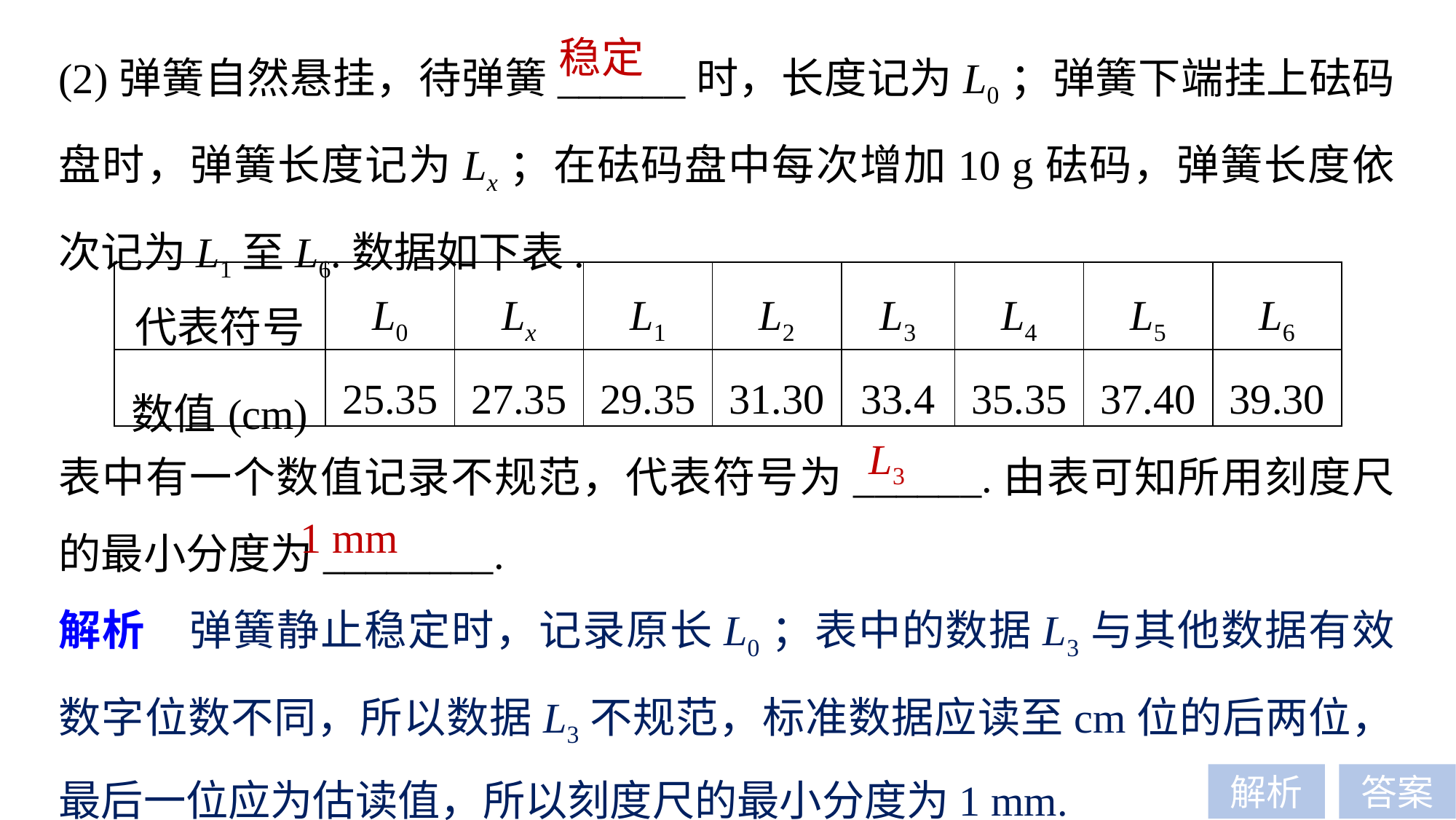

(2)弹簧自然悬挂，待弹簧______时，长度记为L0；弹簧下端挂上砝码盘时，弹簧长度记为Lx；在砝码盘中每次增加10 g砝码，弹簧长度依次记为L1至L6.数据如下表.
稳定
| 代表符号 | L0 | Lx | L1 | L2 | L3 | L4 | L5 | L6 |
| --- | --- | --- | --- | --- | --- | --- | --- | --- |
| 数值(cm) | 25.35 | 27.35 | 29.35 | 31.30 | 33.4 | 35.35 | 37.40 | 39.30 |
表中有一个数值记录不规范，代表符号为______.由表可知所用刻度尺的最小分度为________.
L3
1 mm
解析　弹簧静止稳定时，记录原长L0；表中的数据L3与其他数据有效数字位数不同，所以数据L3不规范，标准数据应读至cm位的后两位，最后一位应为估读值，所以刻度尺的最小分度为1 mm.
解析
答案